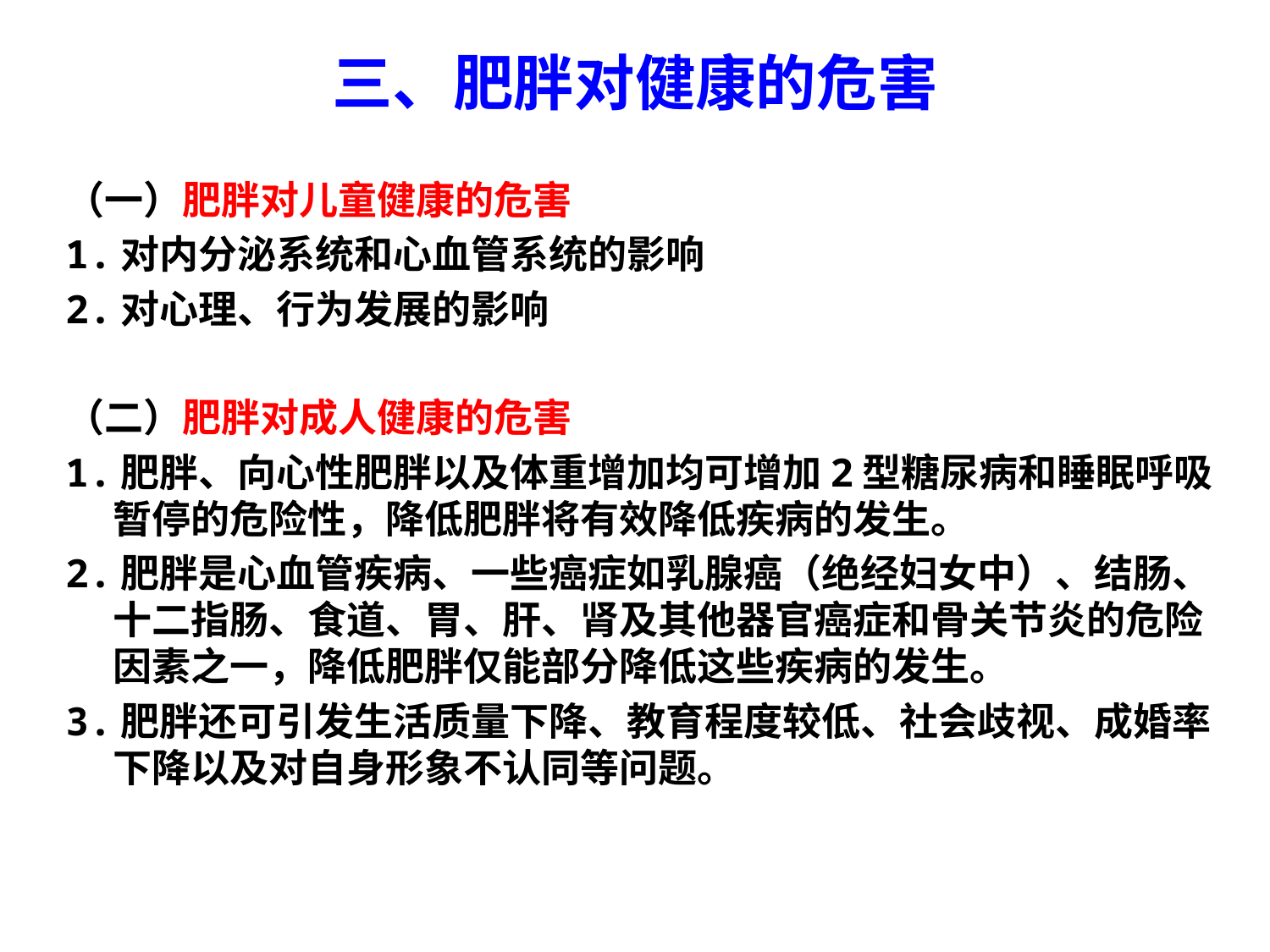

三、肥胖对健康的危害
（一）肥胖对儿童健康的危害
1.对内分泌系统和心血管系统的影响
2.对心理、行为发展的影响

（二）肥胖对成人健康的危害
1.肥胖、向心性肥胖以及体重增加均可增加2型糖尿病和睡眠呼吸暂停的危险性，降低肥胖将有效降低疾病的发生。
2.肥胖是心血管疾病、一些癌症如乳腺癌（绝经妇女中）、结肠、十二指肠、食道、胃、肝、肾及其他器官癌症和骨关节炎的危险因素之一，降低肥胖仅能部分降低这些疾病的发生。
3.肥胖还可引发生活质量下降、教育程度较低、社会歧视、成婚率下降以及对自身形象不认同等问题。